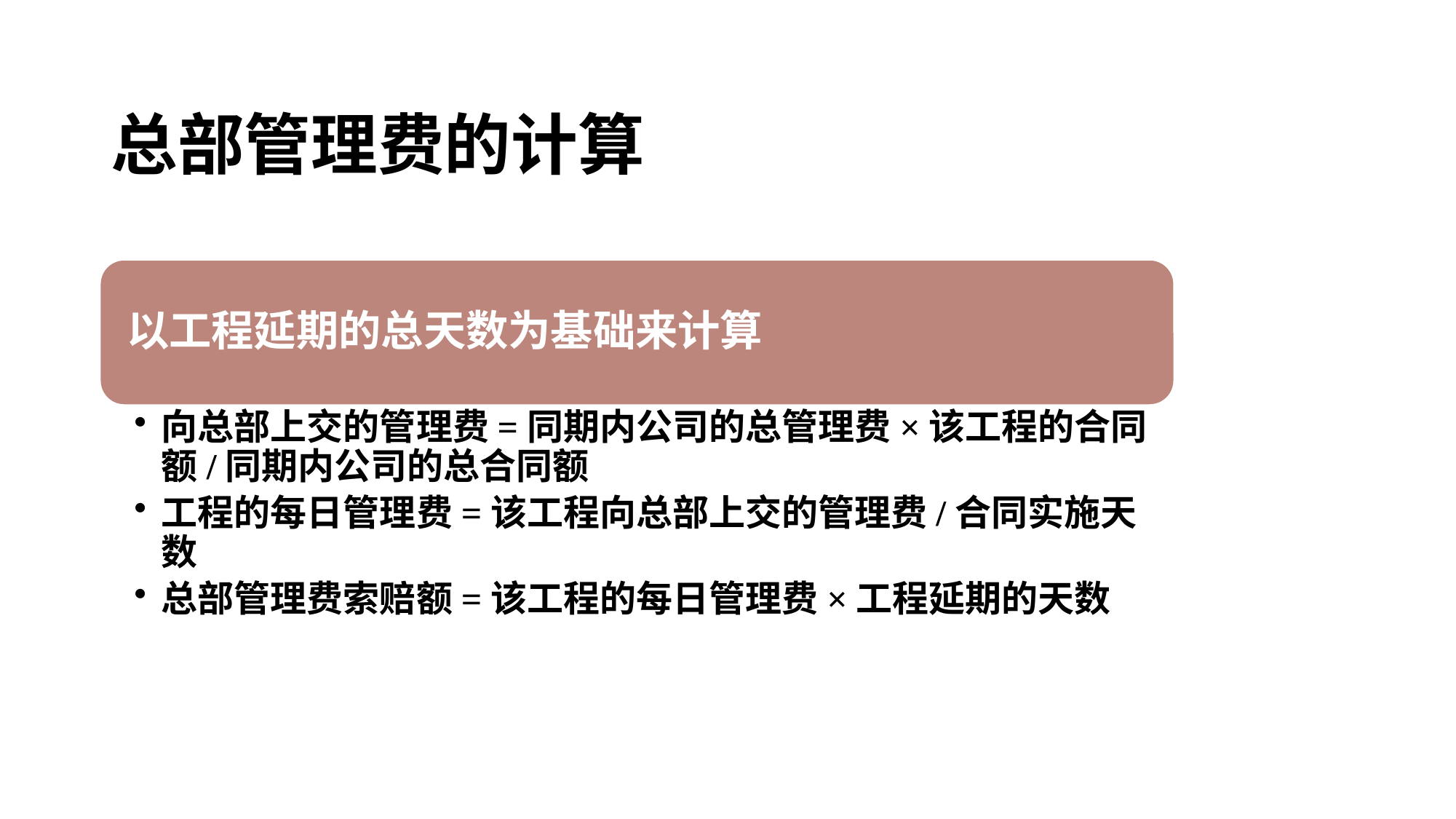

# 总部管理费的计算
以工程延期的总天数为基础来计算
向总部上交的管理费=同期内公司的总管理费×该工程的合同额/同期内公司的总合同额
工程的每日管理费=该工程向总部上交的管理费/合同实施天数
总部管理费索赔额=该工程的每日管理费×工程延期的天数